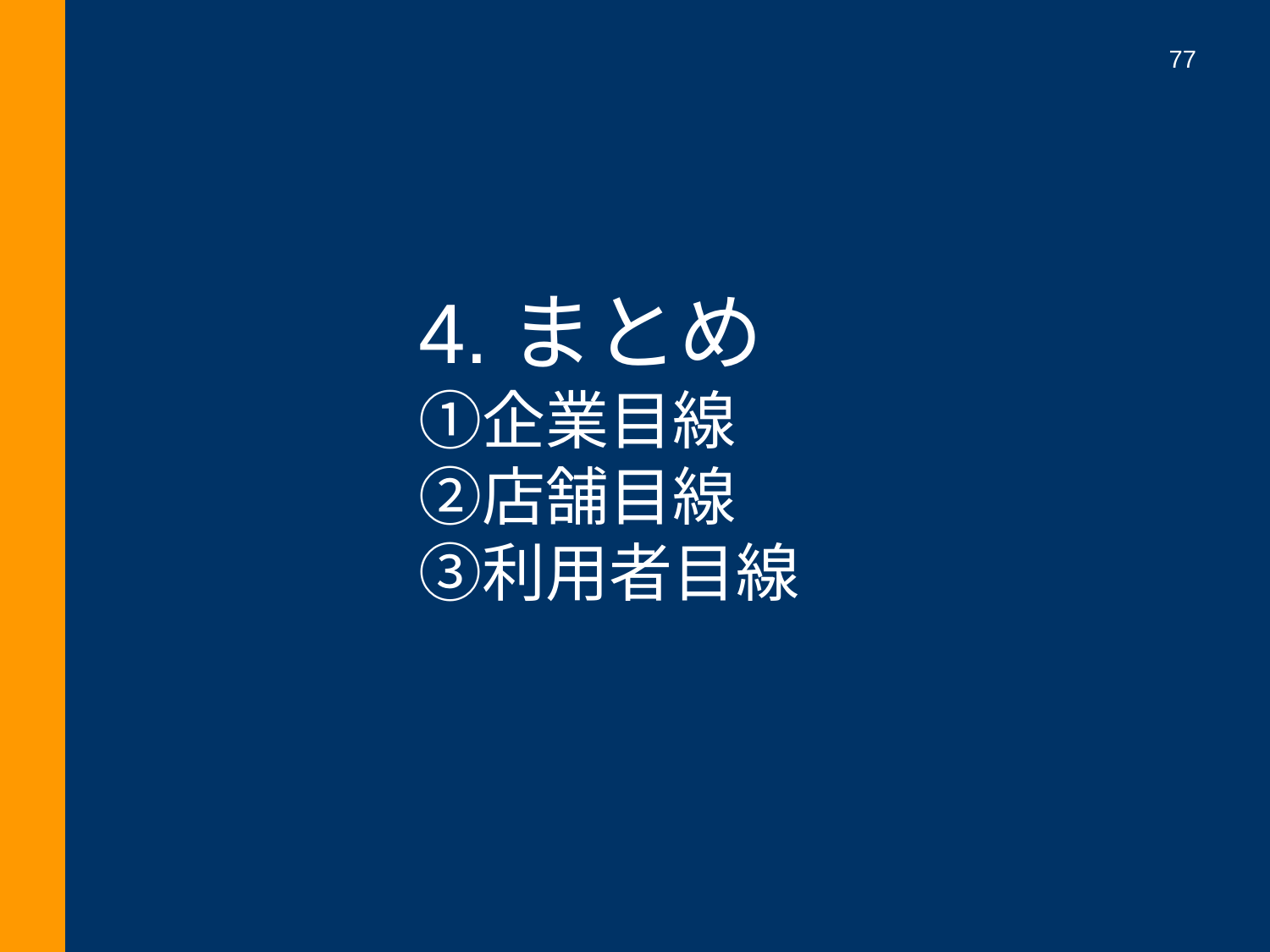

は

77
# 4.まとめ ①企業目線 ②店舗目線 ③利用者目線